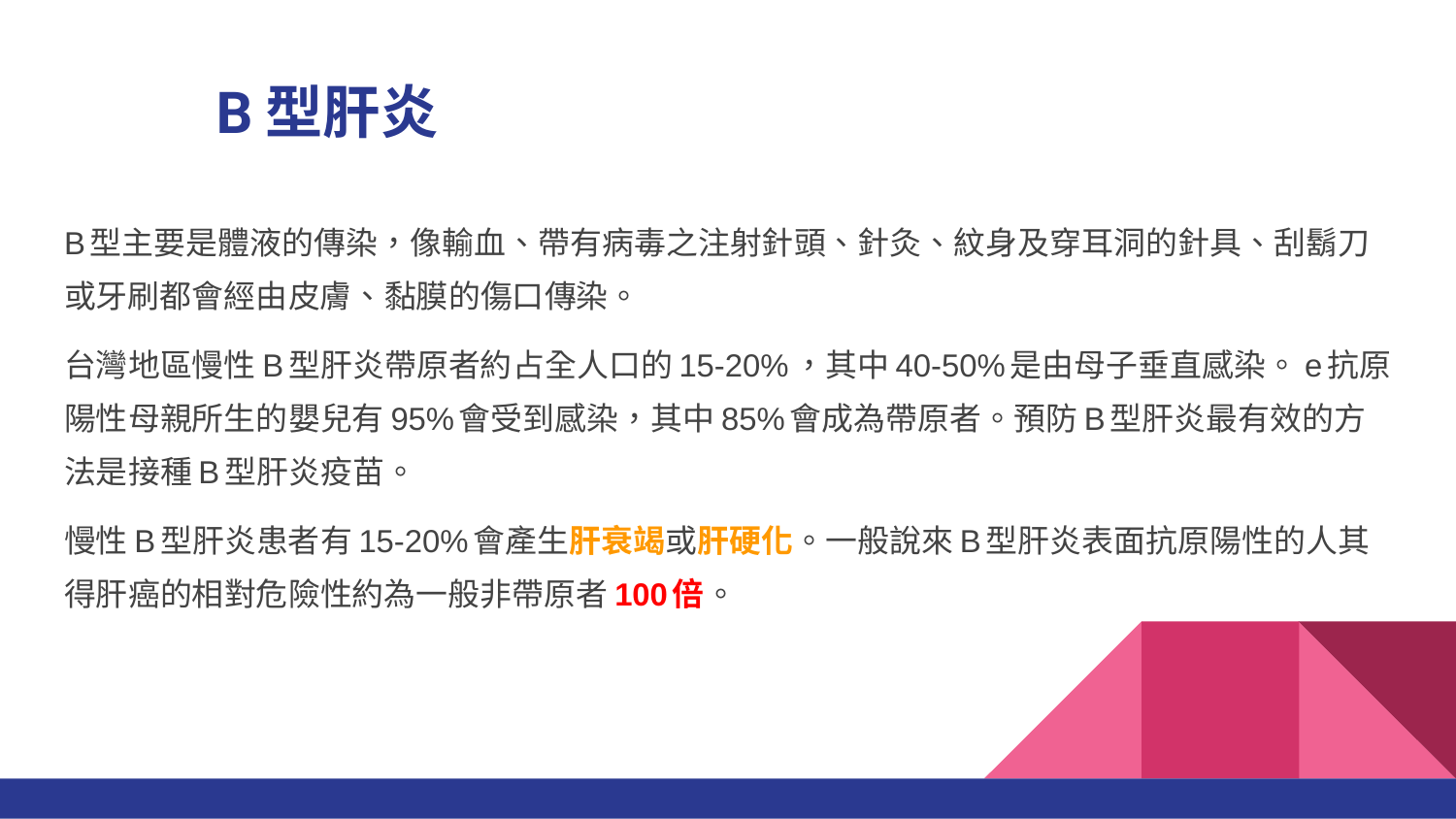

# B型肝炎
B型主要是體液的傳染，像輸血、帶有病毒之注射針頭、針灸、紋身及穿耳洞的針具、刮鬍刀或牙刷都會經由皮膚、黏膜的傷口傳染。
台灣地區慢性B型肝炎帶原者約占全人口的15-20%，其中40-50%是由母子垂直感染。e抗原陽性母親所生的嬰兒有95%會受到感染，其中85%會成為帶原者。預防B型肝炎最有效的方法是接種B型肝炎疫苗。
慢性B型肝炎患者有15-20%會產生肝衰竭或肝硬化。一般說來B型肝炎表面抗原陽性的人其得肝癌的相對危險性約為一般非帶原者100倍。